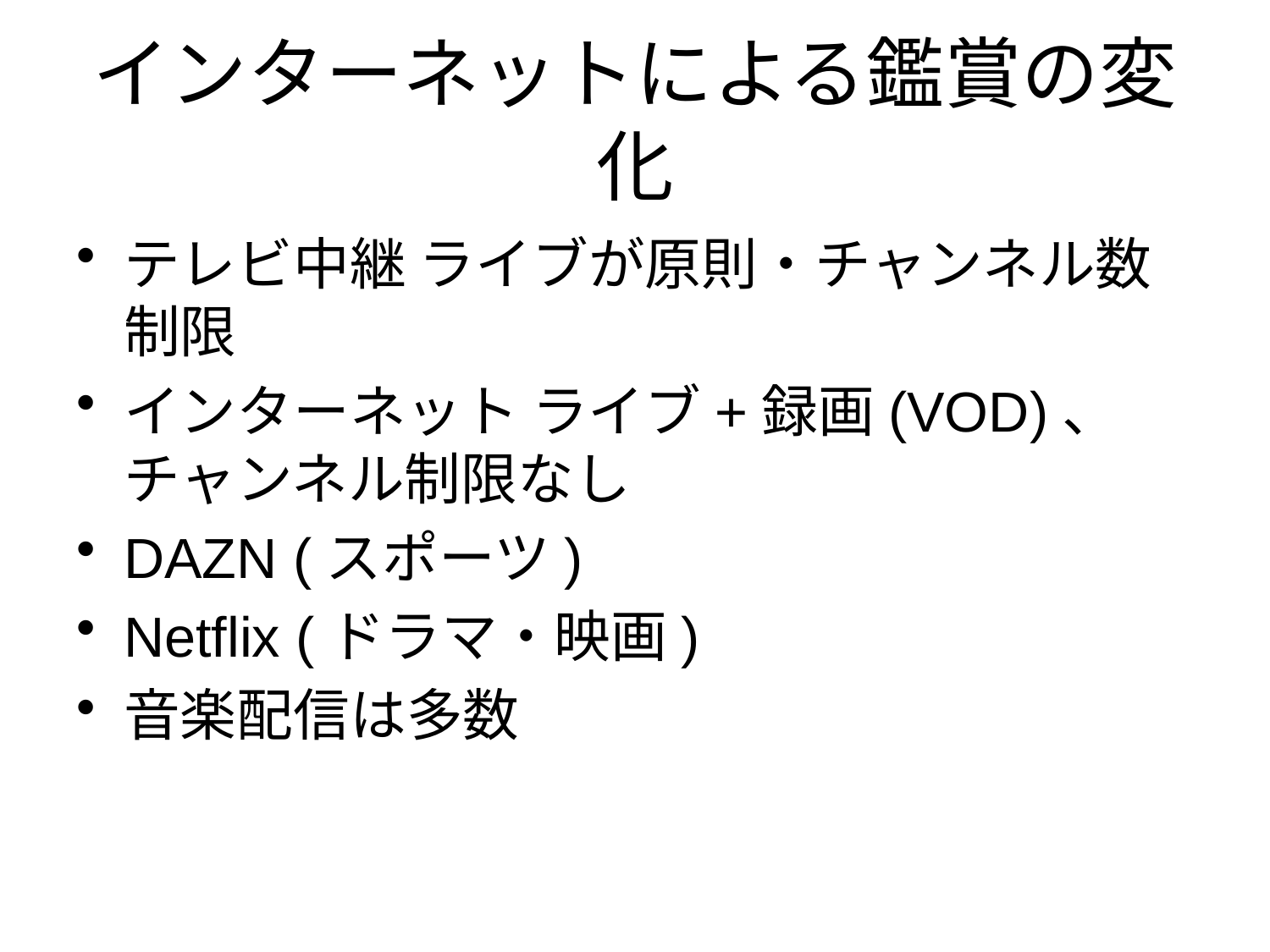

# インターネットによる鑑賞の変化
テレビ中継 ライブが原則・チャンネル数制限
インターネット ライブ+録画(VOD)、チャンネル制限なし
DAZN (スポーツ)
Netflix (ドラマ・映画)
音楽配信は多数